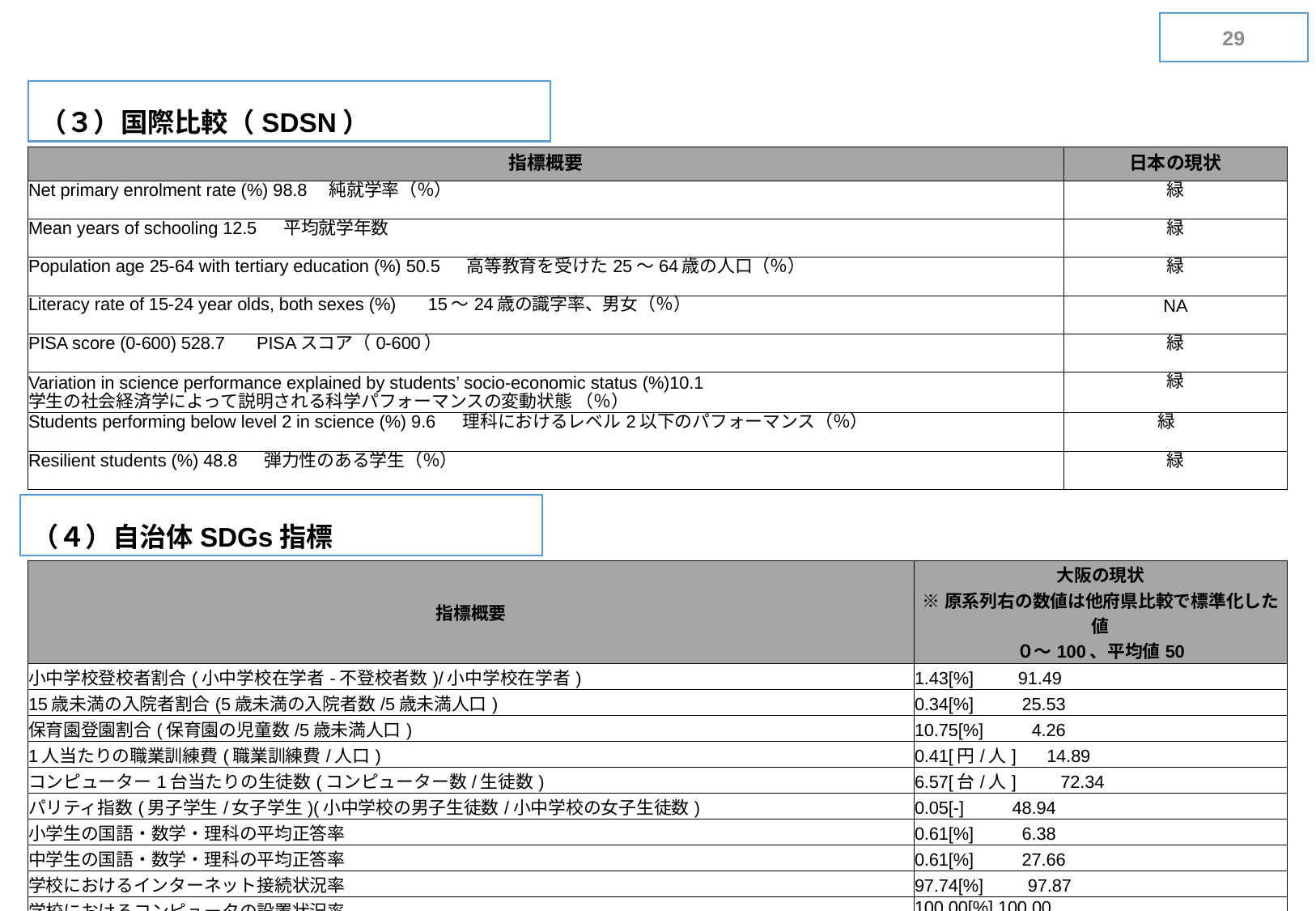

29
（３）国際比較（SDSN）
| 指標概要 | 日本の現状 |
| --- | --- |
| Net primary enrolment rate (%) 98.8　純就学率（％） | 緑 |
| Mean years of schooling 12.5 　平均就学年数 | 緑 |
| Population age 25-64 with tertiary education (%) 50.5 　高等教育を受けた25〜64歳の人口（％） | 緑 |
| Literacy rate of 15-24 year olds, both sexes (%) 　15〜24歳の識字率、男女（％） | NA |
| PISA score (0-600) 528.7 　PISAスコア（0-600） | 緑 |
| Variation in science performance explained by students’ socio-economic status (%)10.1 学生の社会経済学によって説明される科学パフォーマンスの変動状態 （％） | 緑 |
| Students performing below level 2 in science (%) 9.6 　理科におけるレベル2以下のパフォーマンス（％） | 緑 |
| Resilient students (%) 48.8 　弾力性のある学生（％） | 緑 |
（４）自治体SDGs指標
| 指標概要 | 大阪の現状 ※原系列右の数値は他府県比較で標準化した値 ０～100、平均値50 |
| --- | --- |
| ⼩中学校登校者割合(⼩中学校在学者-不登校者数)/⼩中学校在学者) | 1.43[%]　　91.49 |
| 15歳未満の⼊院者割合(5歳未満の⼊院者数/5歳未満⼈⼝) | 0.34[%]　　 25.53 |
| 保育園登園割合(保育園の児童数/5歳未満⼈⼝) | 10.75[%]　　 4.26 |
| 1⼈当たりの職業訓練費(職業訓練費/⼈⼝) | 0.41[円/⼈]　 14.89 |
| コンピューター1台当たりの⽣徒数(コンピューター数/⽣徒数) | 6.57[台/⼈]　　72.34 |
| パリティ指数(男⼦学⽣/⼥⼦学⽣)(⼩中学校の男⼦⽣徒数/⼩中学校の⼥⼦⽣徒数) | 0.05[-]　　 48.94 |
| ⼩学⽣の国語・数学・理科の平均正答率 | 0.61[%]　　 6.38 |
| 中学⽣の国語・数学・理科の平均正答率 | 0.61[%]　　 27.66 |
| 学校におけるインターネット接続状況率 | 97.74[%]　　97.87 |
| 学校におけるコンピュータの設置状況率 | 100.00[%] 100.00 |
| ⼈⼝当たりの特別⽀援学校数(特別⽀援学校数/⼈⼝) | 0.00[学校数/⼈] 8.51 |
| ⼩中学校当たりの⼩中学校のトイレ数(⼩中学校のトイレ数/⼩中学校数) | 64.55[トイレ数/学校数]　 100.00 |
| 都道府県別「教員のICT活⽤指導⼒」の状況(「わりにできる」若しくは「ややできる」と回答した教員の割合の⼤項⽬別平均) | 74.18[％]　34.04 |